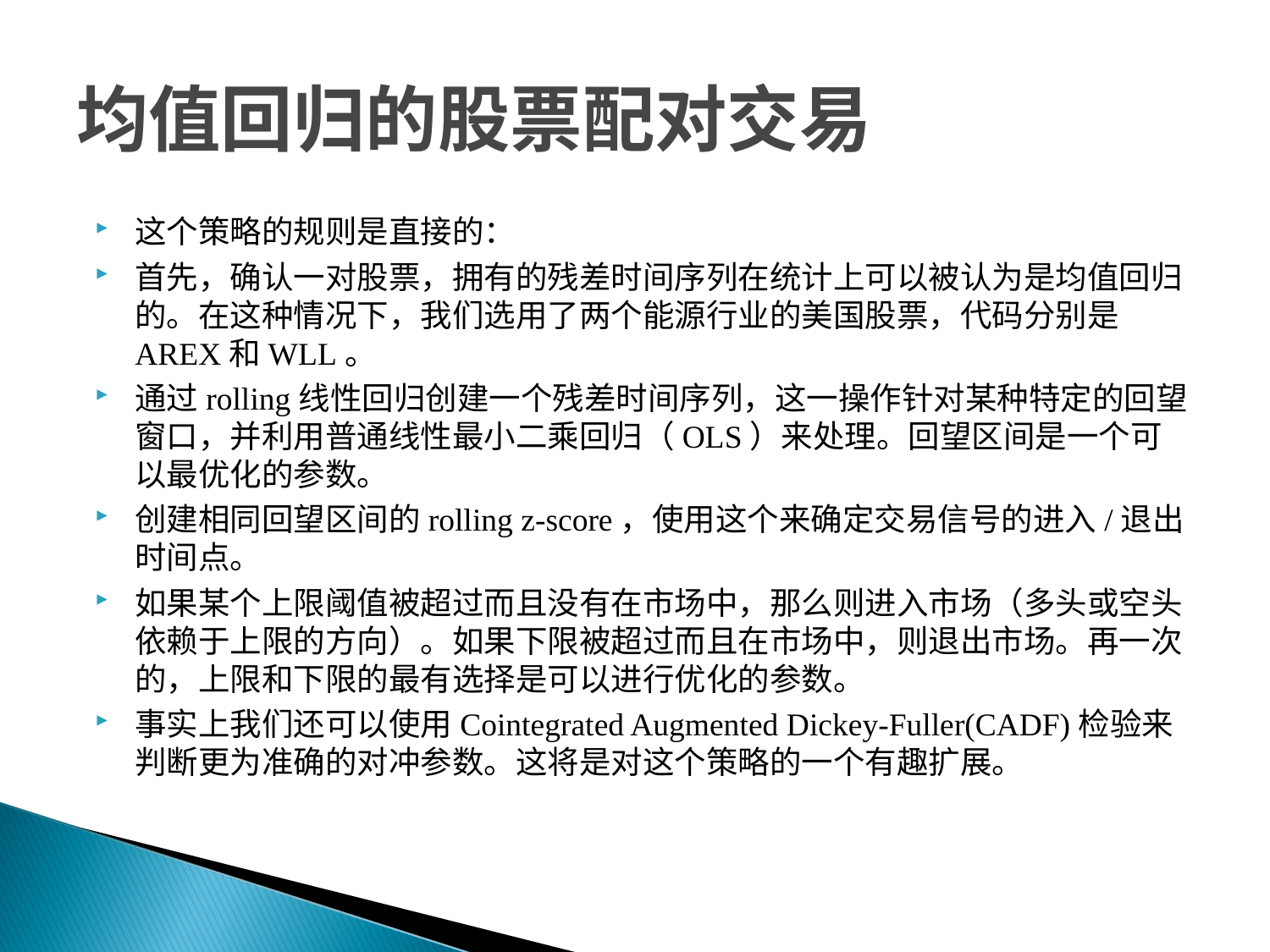

# 均值回归的股票配对交易
这个策略的规则是直接的：
首先，确认一对股票，拥有的残差时间序列在统计上可以被认为是均值回归的。在这种情况下，我们选用了两个能源行业的美国股票，代码分别是AREX和WLL。
通过rolling线性回归创建一个残差时间序列，这一操作针对某种特定的回望窗口，并利用普通线性最小二乘回归（OLS）来处理。回望区间是一个可以最优化的参数。
创建相同回望区间的rolling z-score，使用这个来确定交易信号的进入/退出时间点。
如果某个上限阈值被超过而且没有在市场中，那么则进入市场（多头或空头依赖于上限的方向）。如果下限被超过而且在市场中，则退出市场。再一次的，上限和下限的最有选择是可以进行优化的参数。
事实上我们还可以使用Cointegrated Augmented Dickey-Fuller(CADF)检验来判断更为准确的对冲参数。这将是对这个策略的一个有趣扩展。